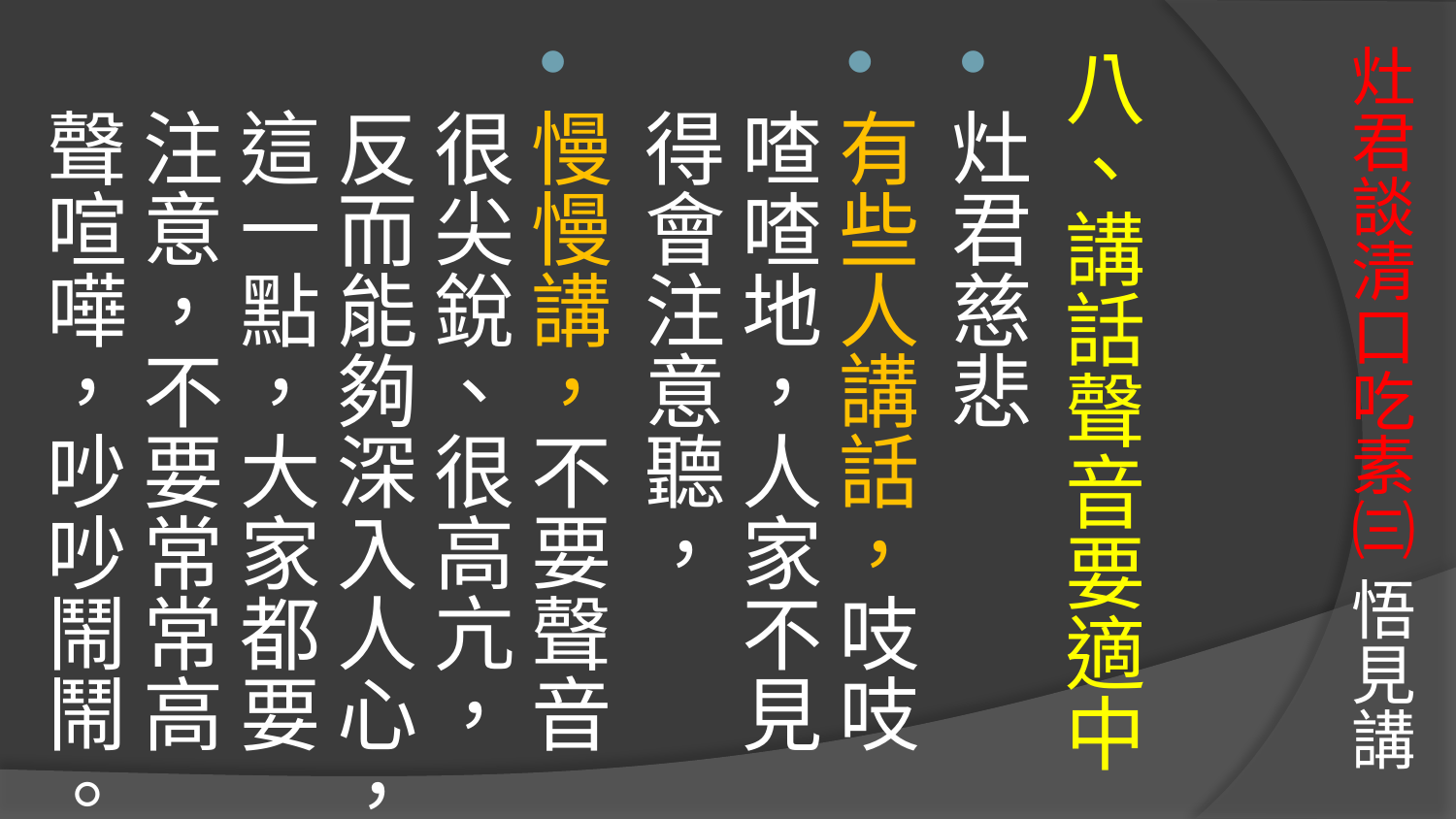

# 灶君談清口吃素㈢ 悟見講
八、講話聲音要適中
灶君慈悲
有些人講話，吱吱喳喳地，人家不見得會注意聽，
慢慢講，不要聲音很尖銳、很高亢，反而能夠深入人心，這一點，大家都要注意，不要常常高聲喧嘩，吵吵鬧鬧。